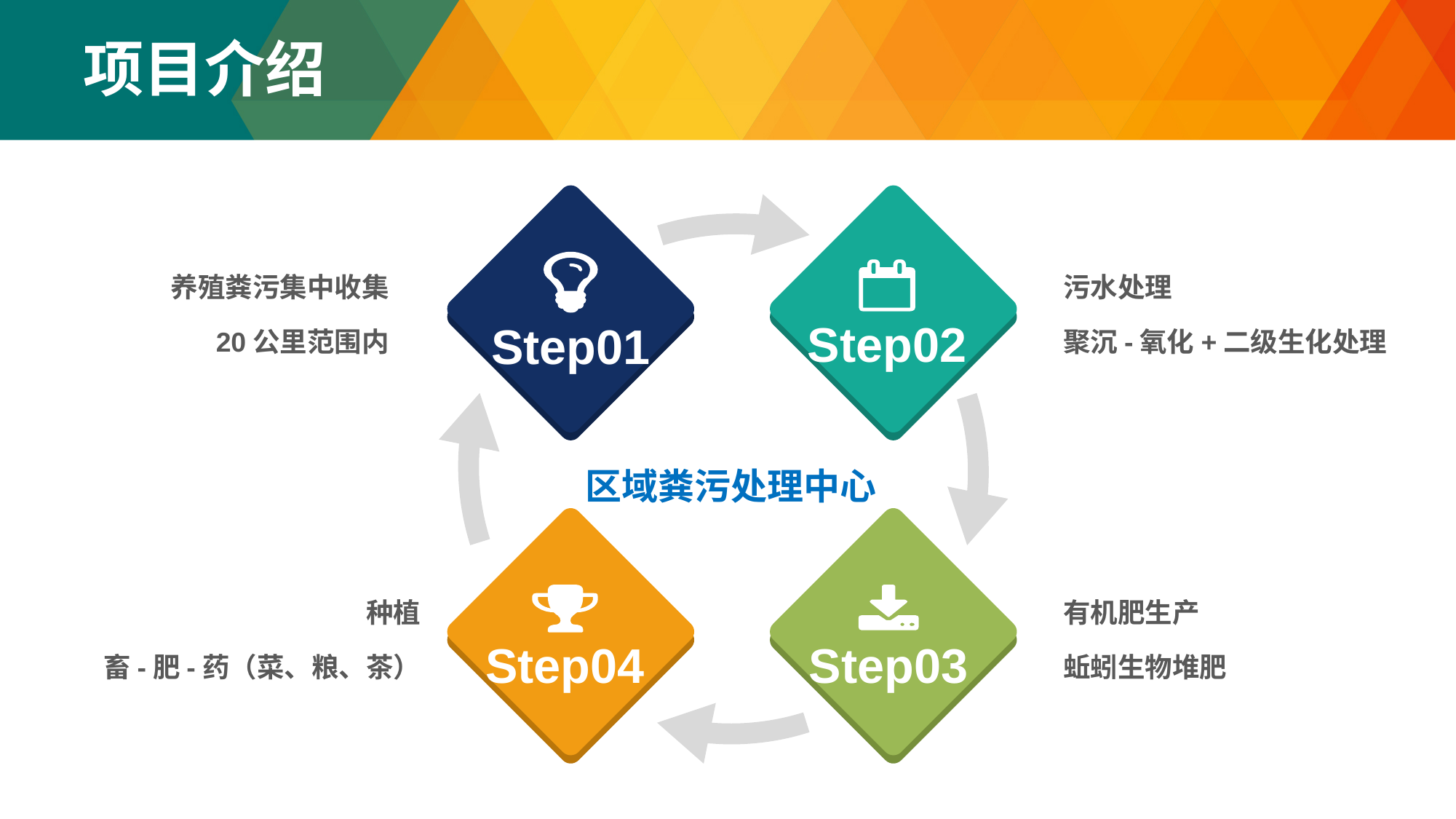

项目介绍

Step01
养殖粪污集中收集
20公里范围内
污水处理
聚沉-氧化+二级生化处理

Step02

区域粪污处理中心

种植
畜-肥-药（菜、粮、茶）

有机肥生产
蚯蚓生物堆肥

Step04

Step03